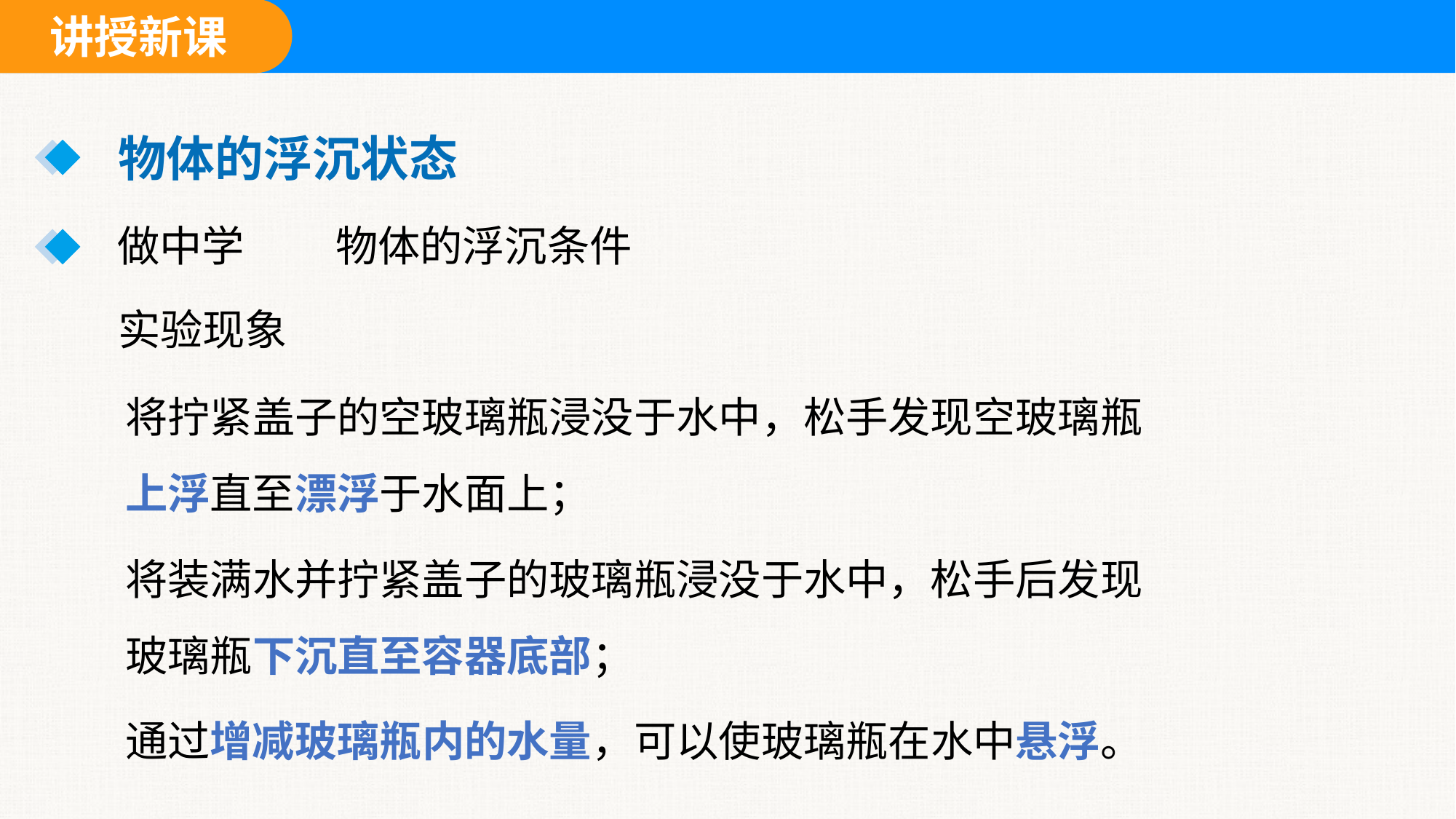

物体的浮沉状态

做中学	物体的浮沉条件

实验现象
将拧紧盖子的空玻璃瓶浸没于水中，松手发现空玻璃瓶上浮直至漂浮于水面上；
将装满水并拧紧盖子的玻璃瓶浸没于水中，松手后发现玻璃瓶下沉直至容器底部；
通过增减玻璃瓶内的水量，可以使玻璃瓶在水中悬浮。